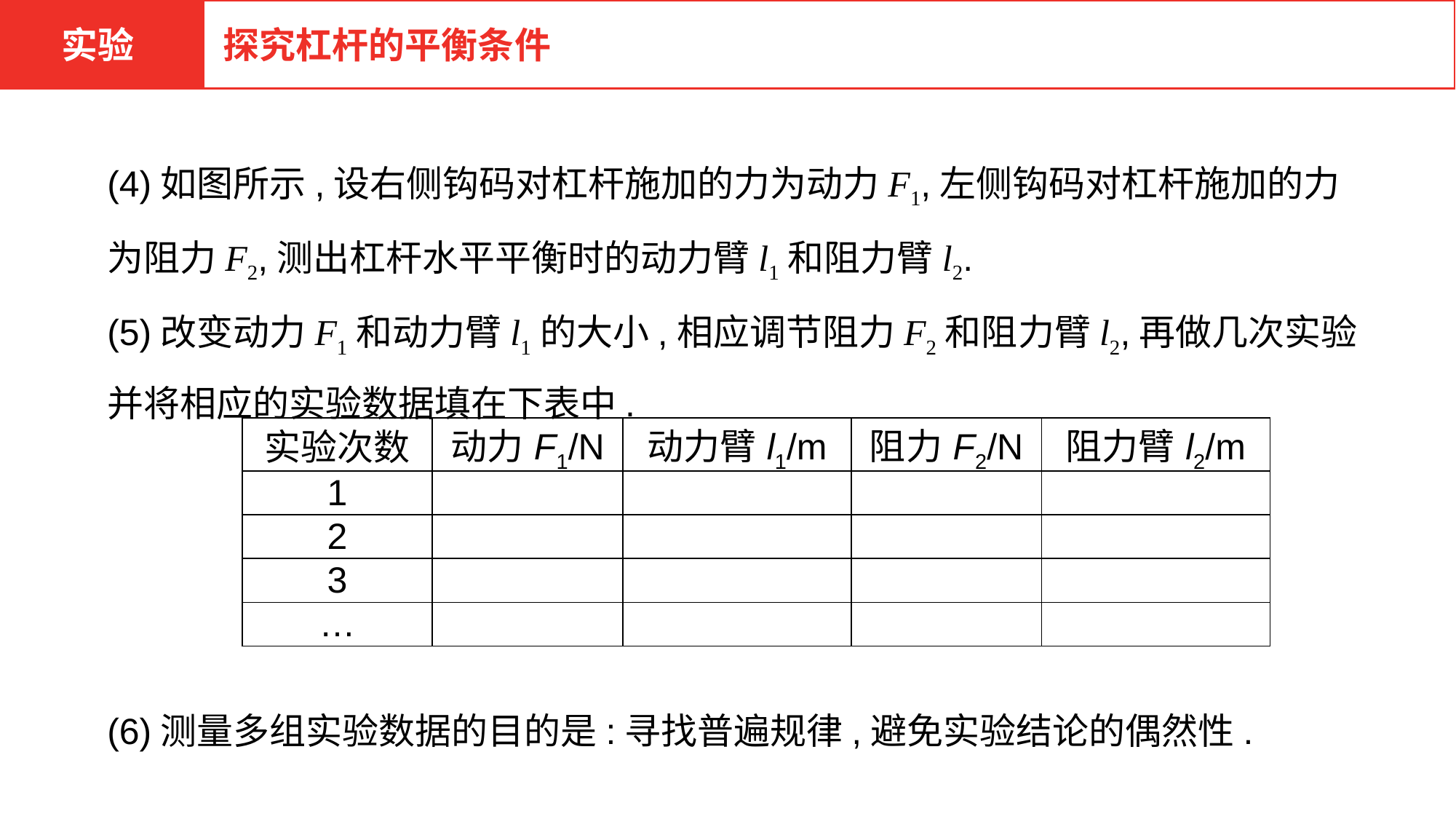

实验
探究杠杆的平衡条件
(4)如图所示,设右侧钩码对杠杆施加的力为动力F1,左侧钩码对杠杆施加的力为阻力F2,测出杠杆水平平衡时的动力臂l1和阻力臂l2.
(5)改变动力F1和动力臂l1的大小,相应调节阻力F2和阻力臂l2,再做几次实验并将相应的实验数据填在下表中.

(6)测量多组实验数据的目的是:寻找普遍规律,避免实验结论的偶然性.
| 实验次数 | 动力F1/N | 动力臂l1/m | 阻力F2/N | 阻力臂l2/m |
| --- | --- | --- | --- | --- |
| 1 |  |  |  |  |
| 2 |  |  |  |  |
| 3 |  |  |  |  |
| … |  |  |  |  |